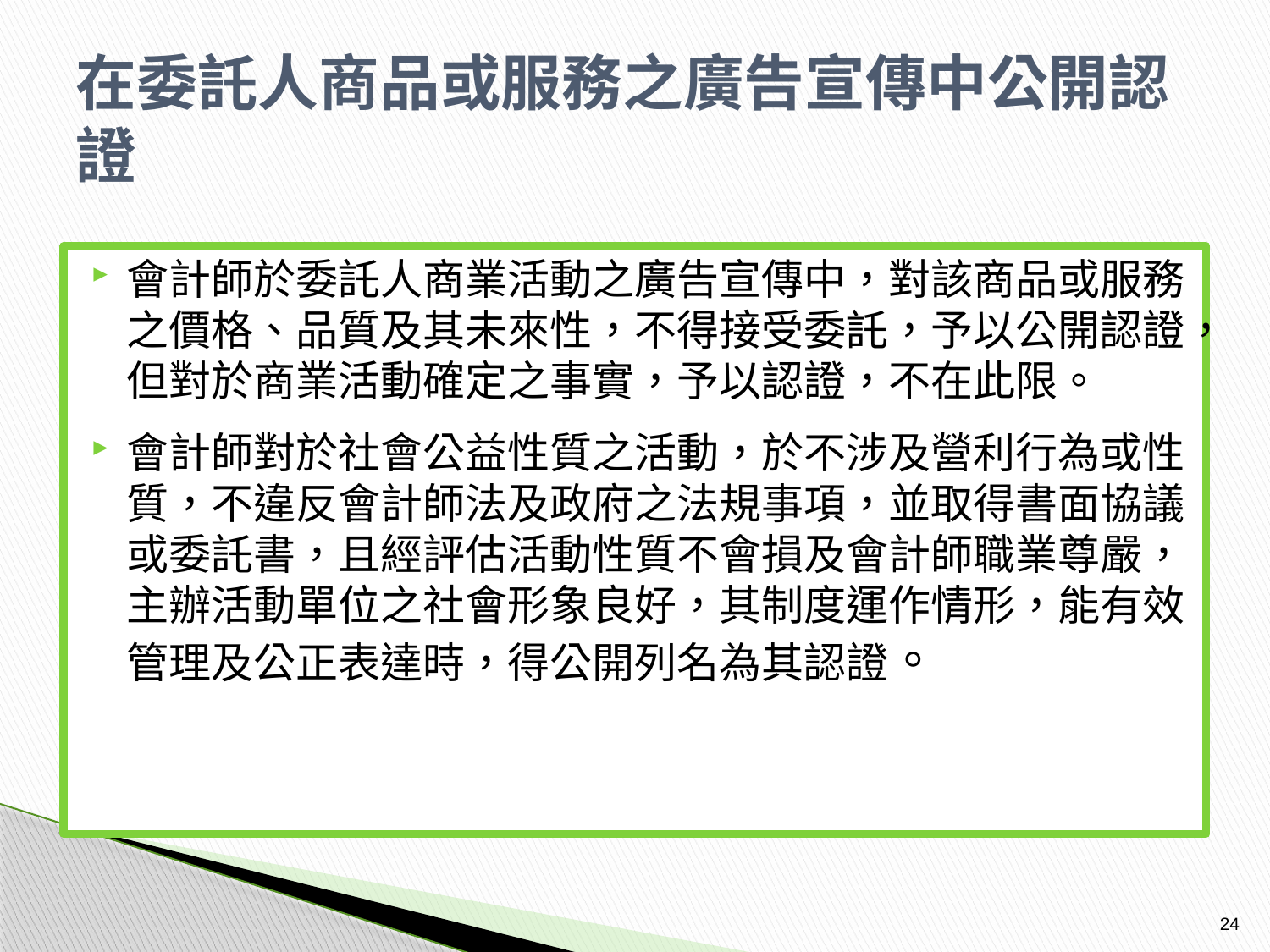

# 在委託人商品或服務之廣告宣傳中公開認證
會計師於委託人商業活動之廣告宣傳中，對該商品或服務之價格、品質及其未來性，不得接受委託，予以公開認證，但對於商業活動確定之事實，予以認證，不在此限。
會計師對於社會公益性質之活動，於不涉及營利行為或性質，不違反會計師法及政府之法規事項，並取得書面協議或委託書，且經評估活動性質不會損及會計師職業尊嚴，主辦活動單位之社會形象良好，其制度運作情形，能有效管理及公正表達時，得公開列名為其認證。

24